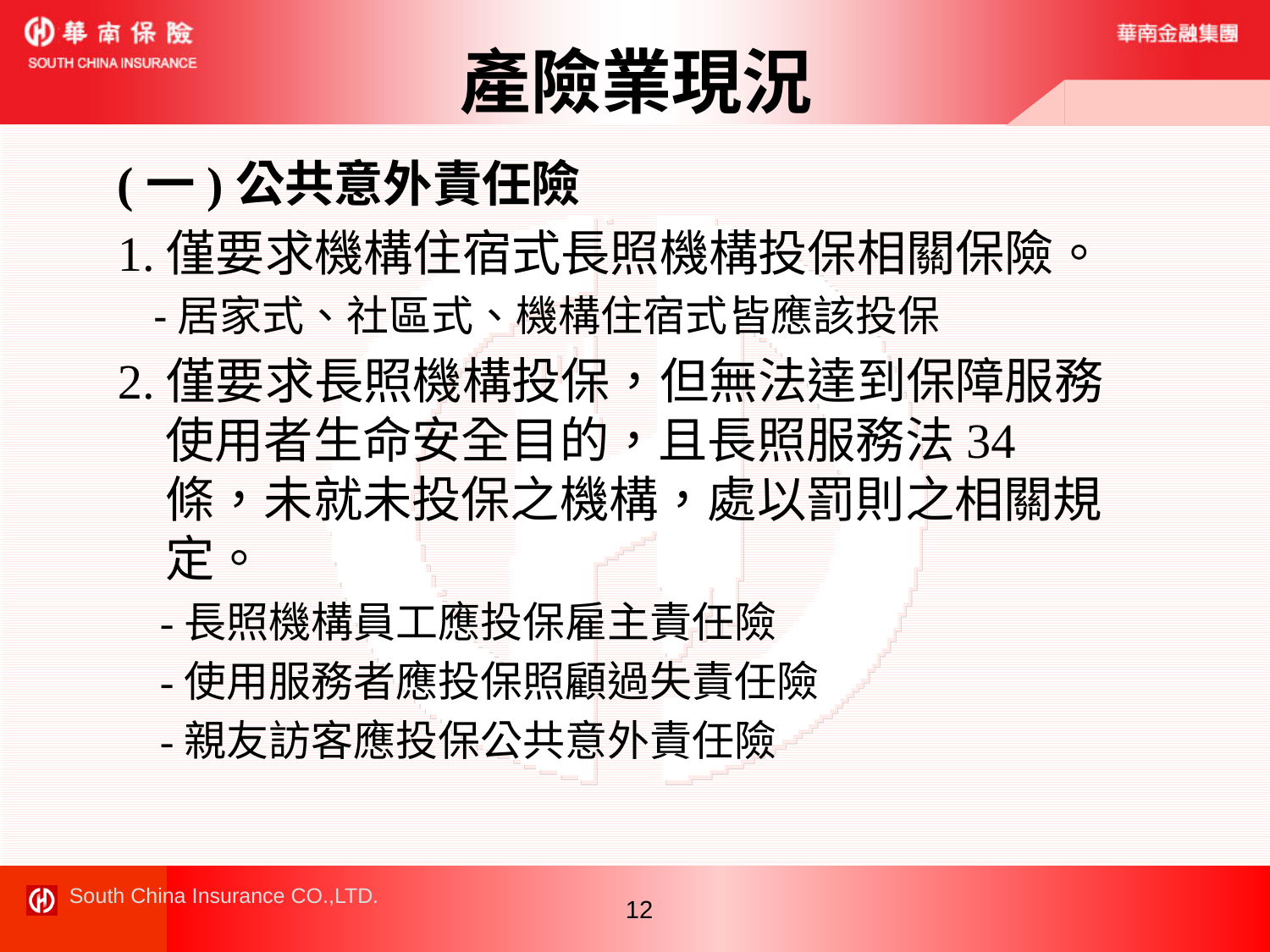

# 產險業現況
(一)公共意外責任險
1.僅要求機構住宿式長照機構投保相關保險。
   -居家式、社區式、機構住宿式皆應該投保
2.僅要求長照機構投保，但無法達到保障服務使用者生命安全目的，且長照服務法34條，未就未投保之機構，處以罰則之相關規定。
    -長照機構員工應投保雇主責任險
    -使用服務者應投保照顧過失責任險
    -親友訪客應投保公共意外責任險
12